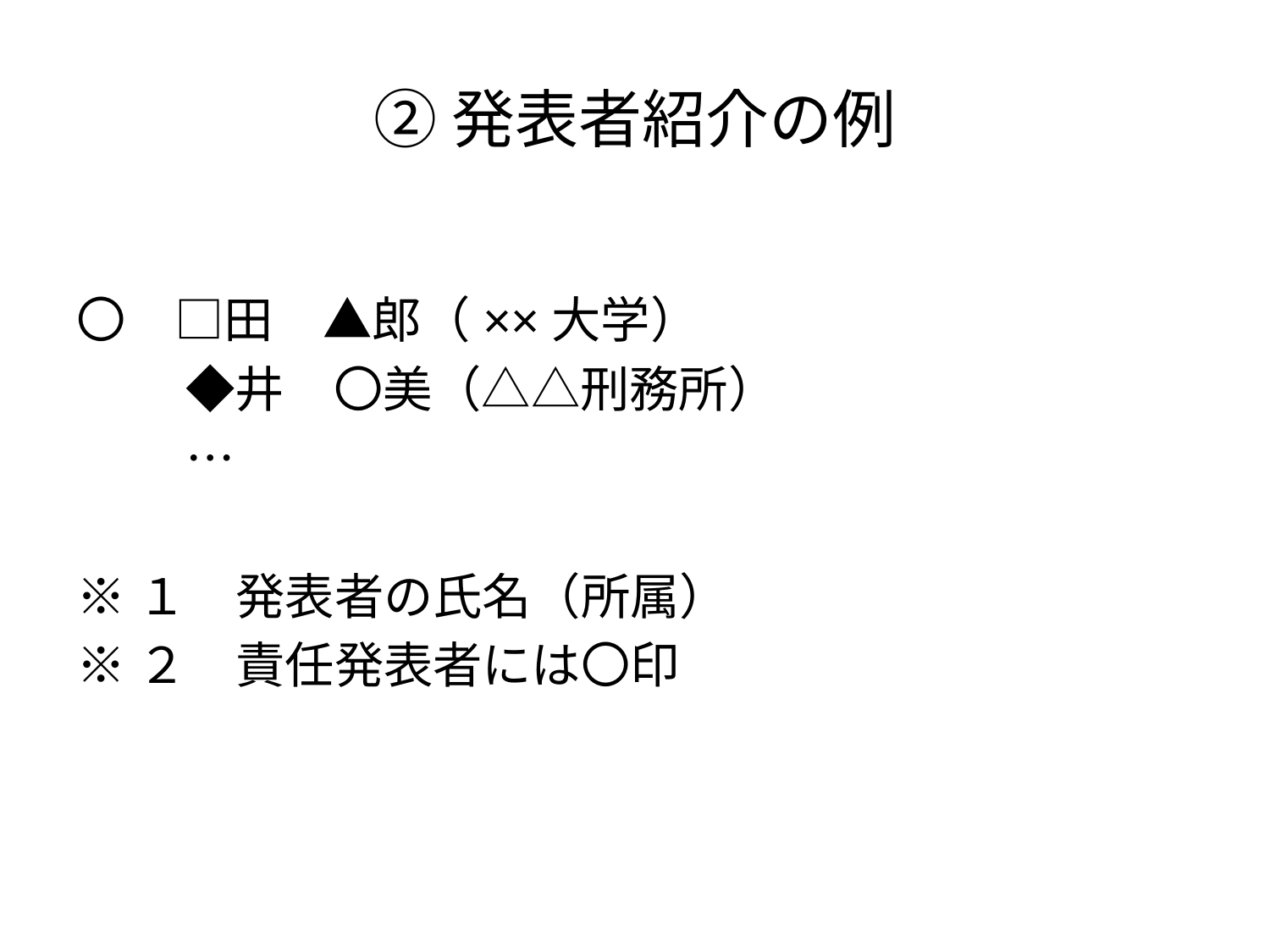

# ②発表者紹介の例

〇　□田　▲郎（××大学）
　　 ◆井　〇美（△△刑務所）
　　 …

※１　発表者の氏名（所属）
※２　責任発表者には〇印